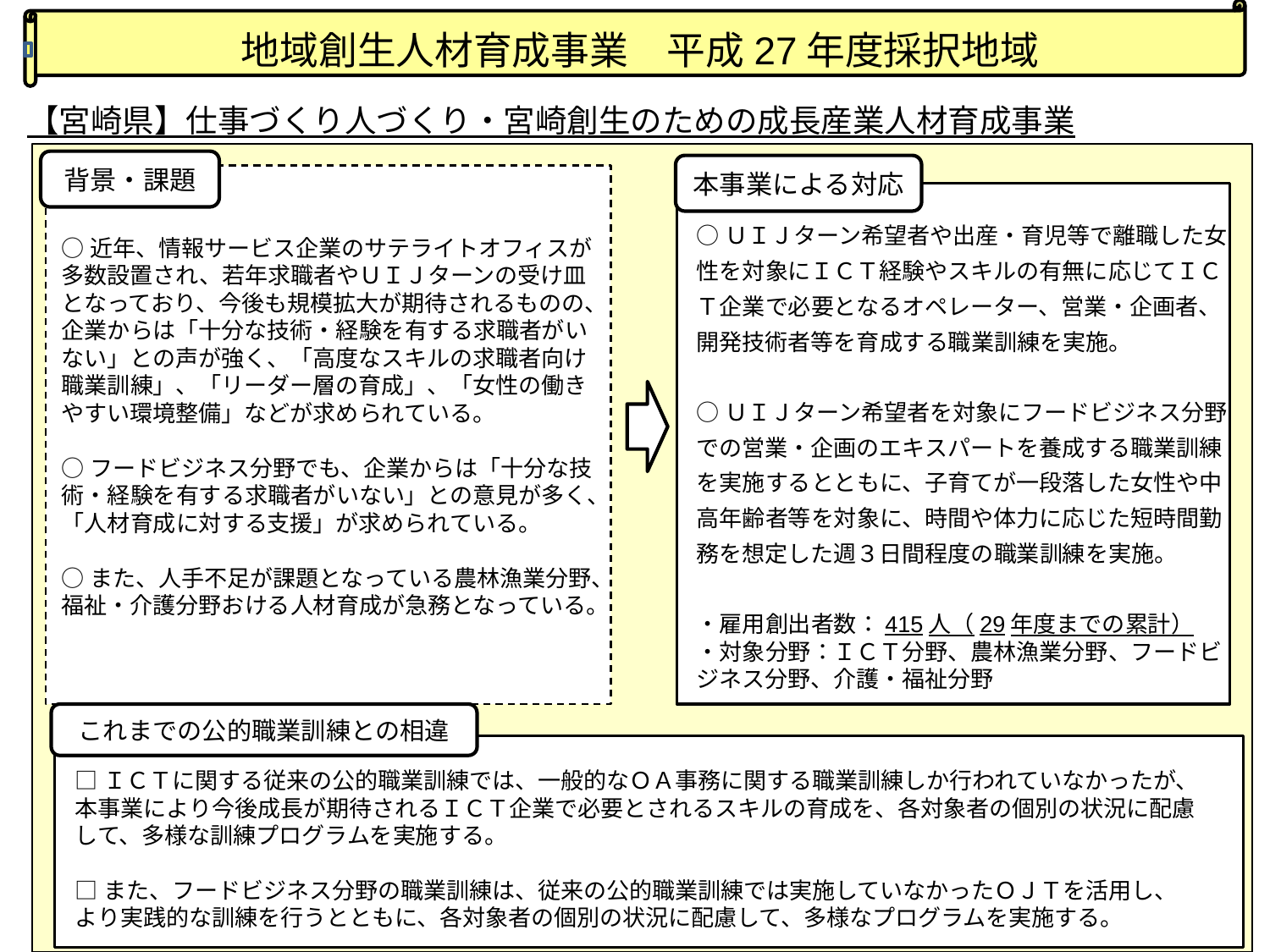

# 地域創生人材育成事業　平成27年度採択地域

 【宮崎県】仕事づくり人づくり・宮崎創生のための成長産業人材育成事業

背景・課題
本事業による対応

○近年、情報サービス企業のサテライトオフィスが多数設置され、若年求職者やＵＩＪターンの受け皿となっており、今後も規模拡大が期待されるものの、企業からは「十分な技術・経験を有する求職者がいない」との声が強く、「高度なスキルの求職者向け職業訓練」、「リーダー層の育成」、「女性の働きやすい環境整備」などが求められている。

○フードビジネス分野でも、企業からは「十分な技術・経験を有する求職者がいない」との意見が多く、「人材育成に対する支援」が求められている。

○また、人手不足が課題となっている農林漁業分野、福祉・介護分野おける人材育成が急務となっている。
○ＵＩＪターン希望者や出産・育児等で離職した女性を対象にＩＣＴ経験やスキルの有無に応じてＩＣＴ企業で必要となるオペレーター、営業・企画者、開発技術者等を育成する職業訓練を実施。

○ＵＩＪターン希望者を対象にフードビジネス分野での営業・企画のエキスパートを養成する職業訓練を実施するとともに、子育てが一段落した女性や中高年齢者等を対象に、時間や体力に応じた短時間勤務を想定した週３日間程度の職業訓練を実施。

・雇用創出者数：415人（29年度までの累計）
・対象分野：ＩＣＴ分野、農林漁業分野、フードビジネス分野、介護・福祉分野

これまでの公的職業訓練との相違

□ＩＣＴに関する従来の公的職業訓練では、一般的なＯＡ事務に関する職業訓練しか行われていなかったが、本事業により今後成長が期待されるＩＣＴ企業で必要とされるスキルの育成を、各対象者の個別の状況に配慮して、多様な訓練プログラムを実施する。

□また、フードビジネス分野の職業訓練は、従来の公的職業訓練では実施していなかったＯＪＴを活用し、
より実践的な訓練を行うとともに、各対象者の個別の状況に配慮して、多様なプログラムを実施する。